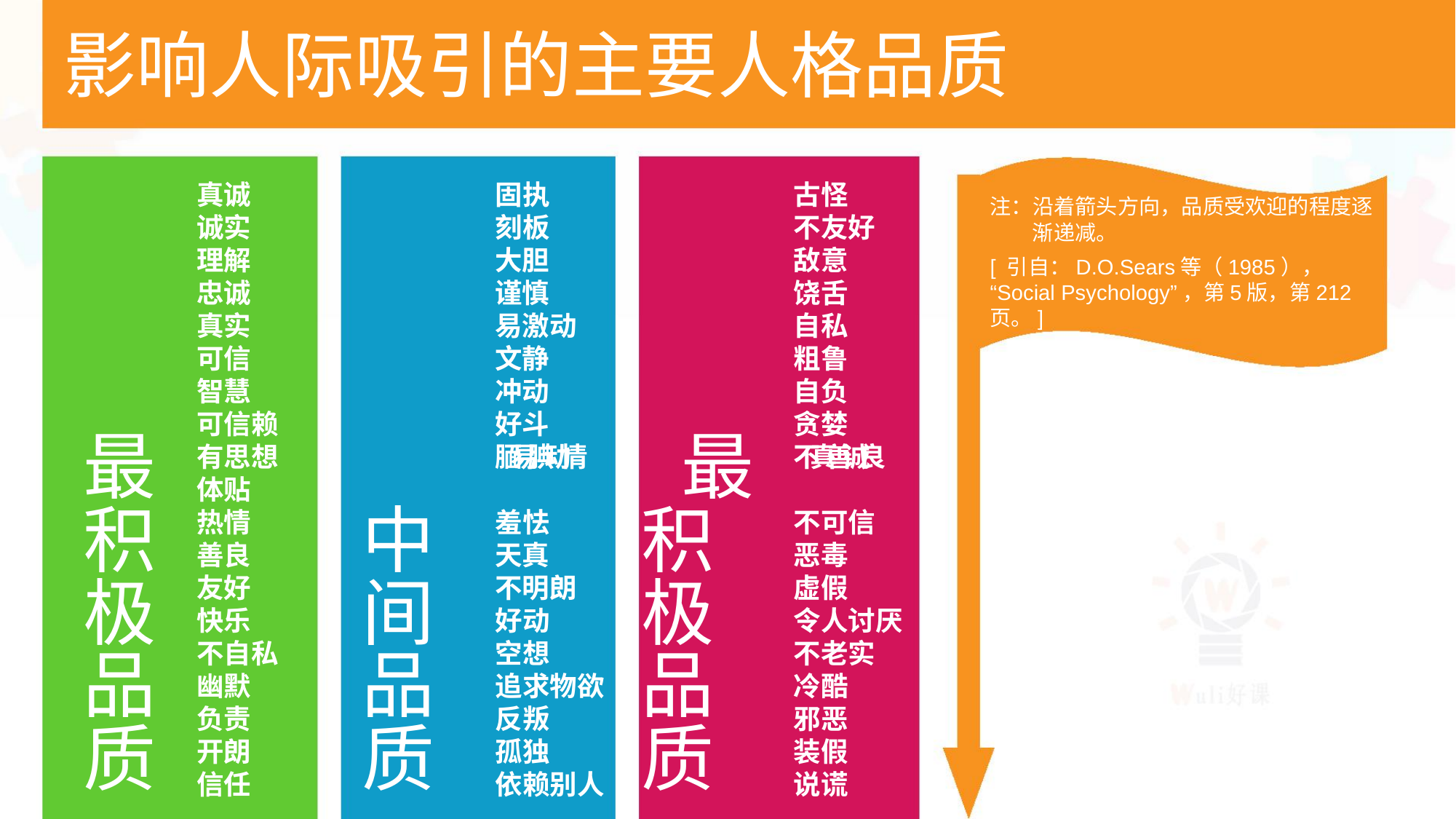

影响人际吸引的主要人格品质
真诚
诚实
理解
忠诚
真实
可信
智慧
可信赖
有思想
体贴
热情
固执
古怪
注：沿着箭头方向，品质受欢迎的程度逐
渐递减。
刻板
不友好
敌意
大胆
谨慎
易激动
文静
冲动
好斗
[ 引自：D.O.Sears等（1985），
“Social Psychology”，第5版，第212
页。]
饶舌
自私
粗鲁
自负
贪婪
最
最
腼易腆动情
不真善诚良
羞怯
不可信
恶毒
虚假
积 中 积
善良
友好
天真
不明朗
极 间 极
快乐
好动
空想
令人讨厌
不老实
冷酷
不自私
品 品 品
幽默
负责
追求物欲
反叛
孤独
依赖别人
邪恶
质 质 质
开朗
信任
装假
说谎